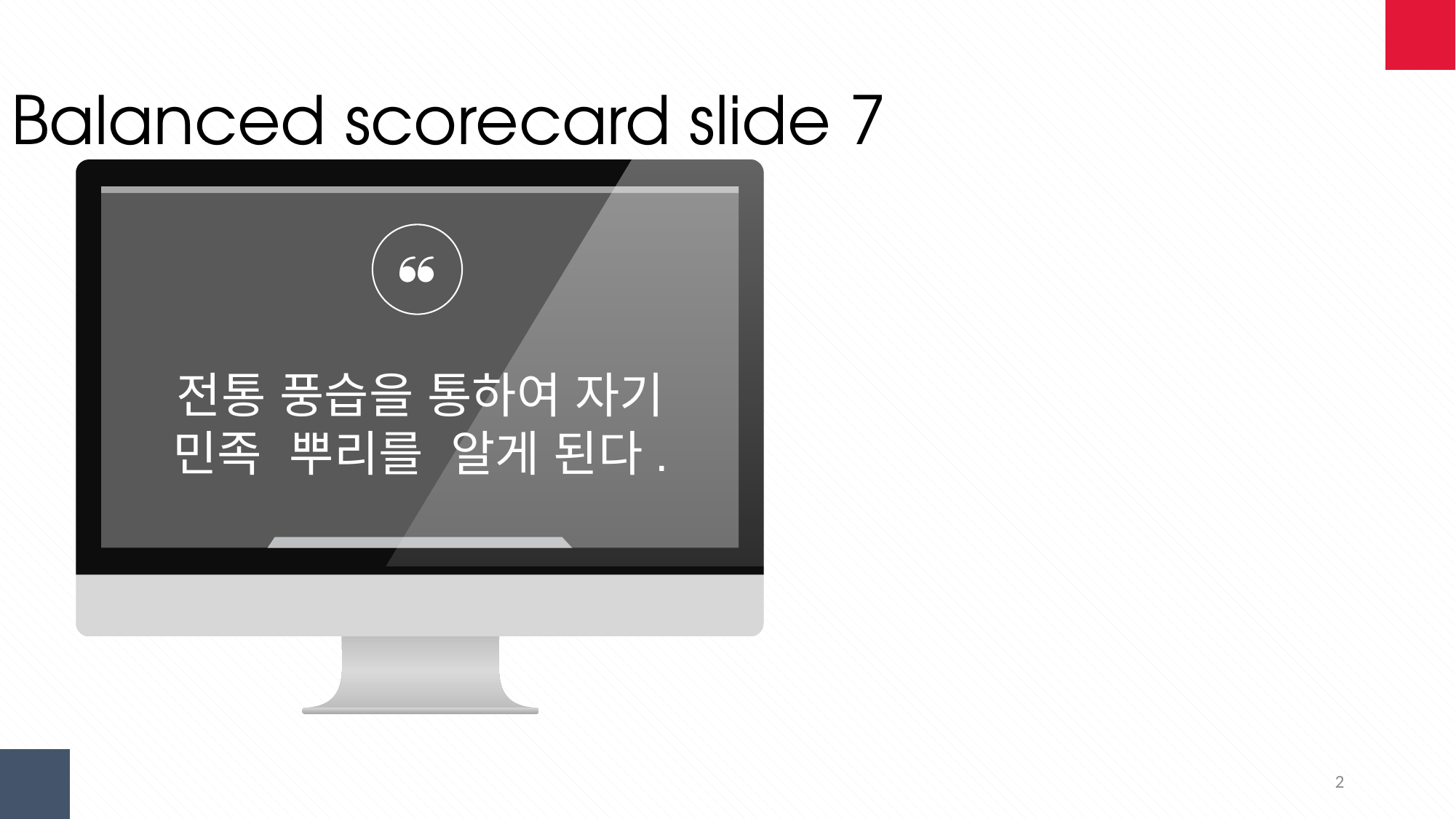

Balanced scorecard slide 7

전통 풍습을 통하여 자기 민족  뿌리를  알게 된다.

2